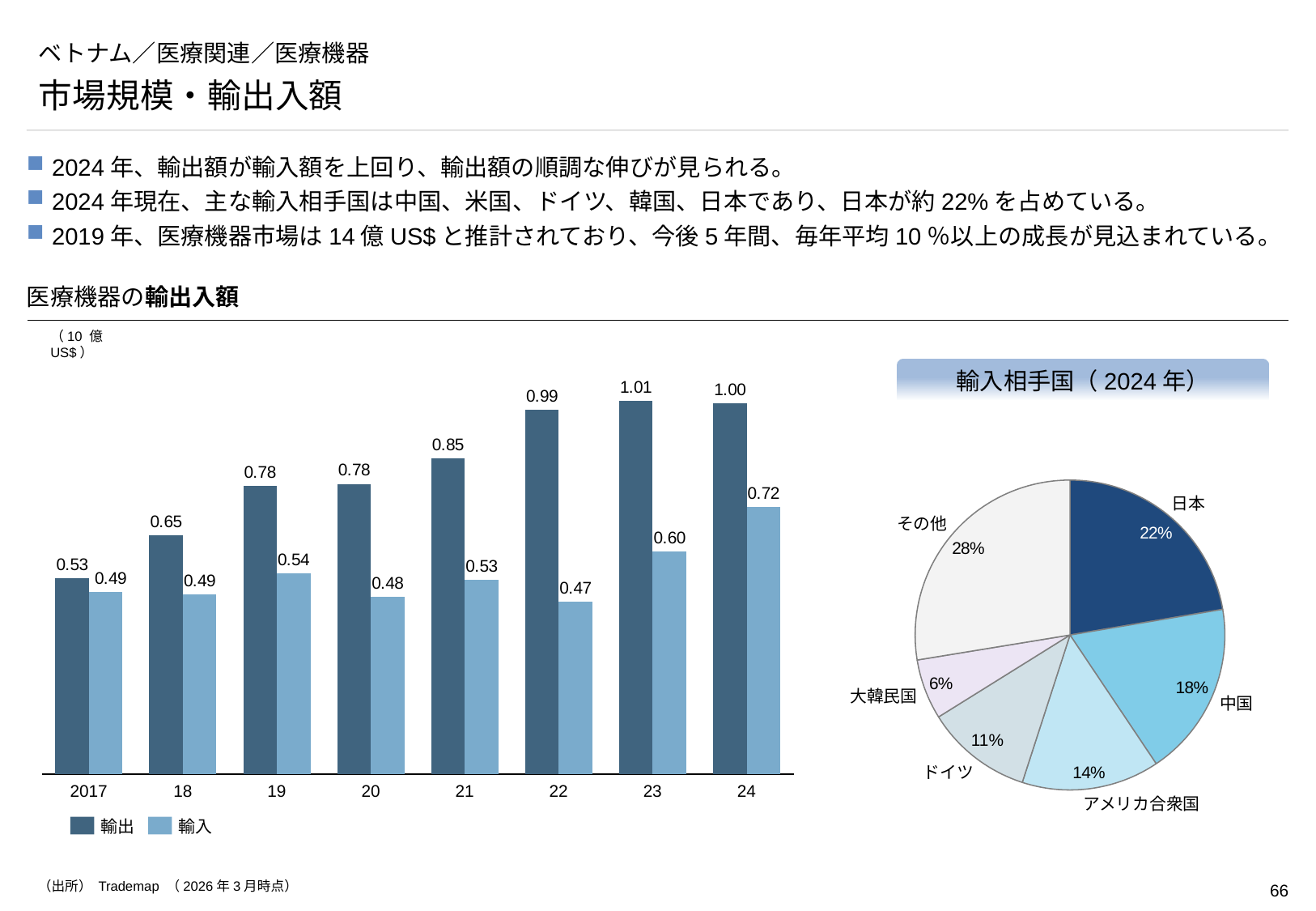

# ベトナム／医療関連／医療機器
市場規模・輸出入額
2024年、輸出額が輸入額を上回り、輸出額の順調な伸びが見られる。
2024年現在、主な輸入相手国は中国、米国、ドイツ、韓国、日本であり、日本が約22%を占めている。
2019年、医療機器市場は14億US$と推計されており、今後5年間、毎年平均10％以上の成長が見込まれている。
医療機器の輸出入額
（10 億US$）

### Chart

| Category |  |  |
|---|---|---|
輸入相手国（2024年）

### Chart

| Category |  |
|---|---|
日本
その他
大韓民国
中国
ドイツ
2017
18
19
20
21
22
23
24
アメリカ合衆国
輸出
輸入

（出所） Trademap （2026年3月時点）